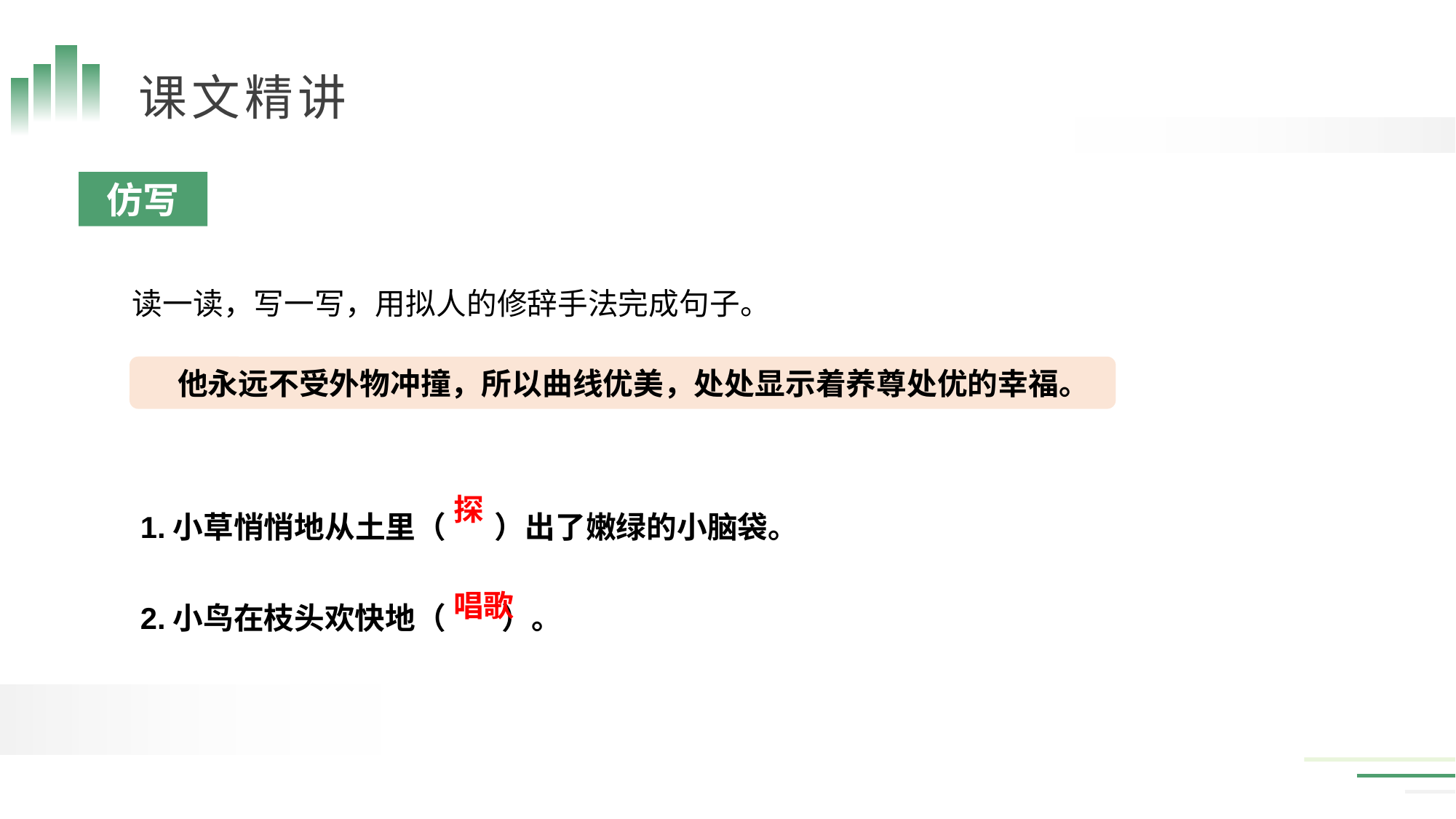

仿写
读一读，写一写，用拟人的修辞手法完成句子。
    他永远不受外物冲撞，所以曲线优美，处处显示着养尊处优的幸福。
1.小草悄悄地从土里（       ）出了嫩绿的小脑袋。
2.小鸟在枝头欢快地（        ）。
探
唱歌